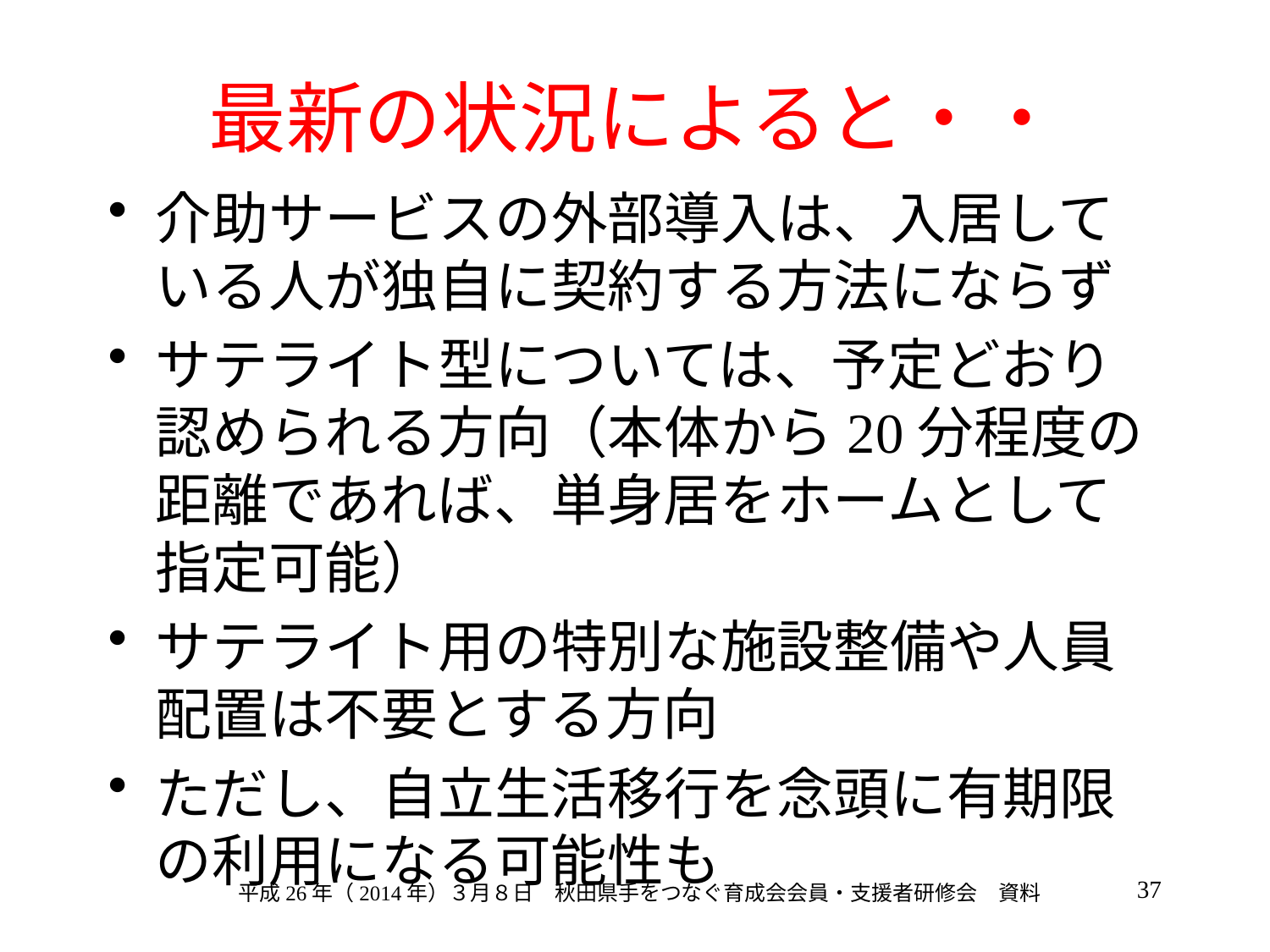

# 最新の状況によると・・
介助サービスの外部導入は、入居している人が独自に契約する方法にならず
サテライト型については、予定どおり認められる方向（本体から20分程度の距離であれば、単身居をホームとして指定可能）
サテライト用の特別な施設整備や人員配置は不要とする方向
ただし、自立生活移行を念頭に有期限の利用になる可能性も
37